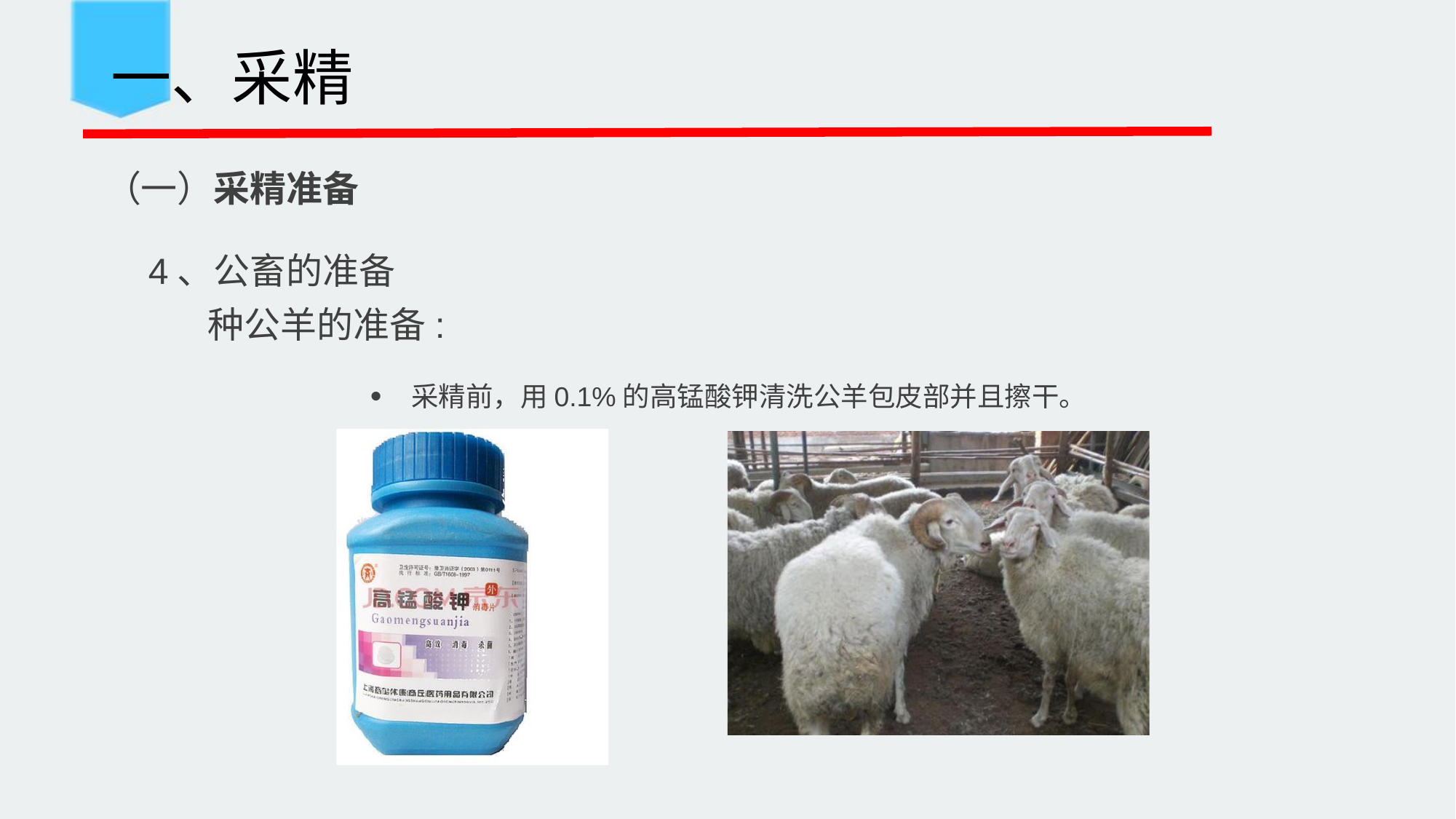

一、采精
  （一）采精准备

4、公畜的准备
种公羊的准备:
采精前，用0.1%的高锰酸钾清洗公羊包皮部并且擦干。